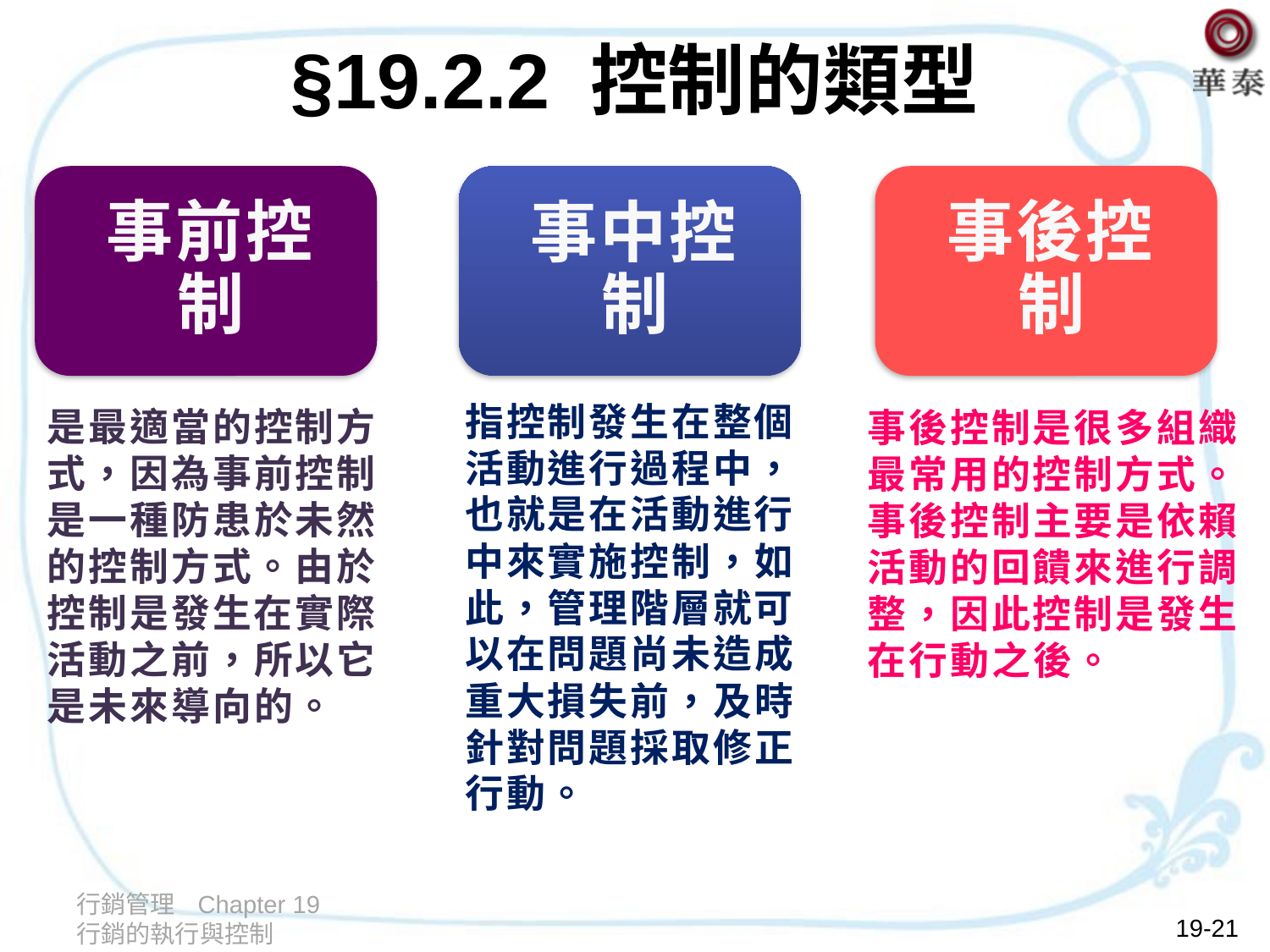

# §19.2.2 控制的類型
事前控制
事中控制
事後控制
指控制發生在整個活動進行過程中，也就是在活動進行中來實施控制，如此，管理階層就可以在問題尚未造成重大損失前，及時針對問題採取修正行動。
是最適當的控制方式，因為事前控制是一種防患於未然的控制方式。由於控制是發生在實際活動之前，所以它是未來導向的。
事後控制是很多組織最常用的控制方式。事後控制主要是依賴活動的回饋來進行調整，因此控制是發生在行動之後。
行銷管理   Chapter 19   行銷的執行與控制
19-21